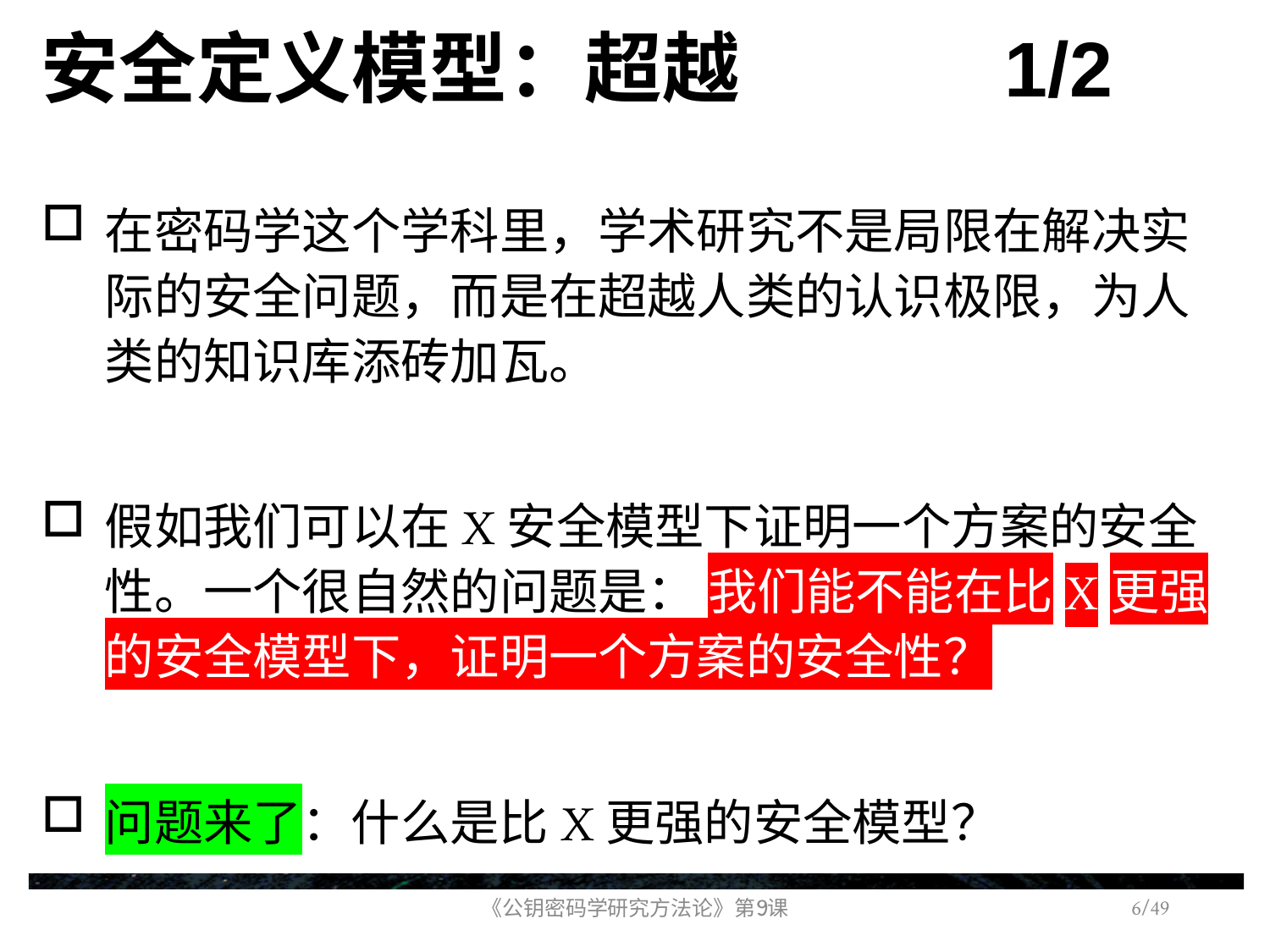

# 安全定义模型：超越              1/2
在密码学这个学科里，学术研究不是局限在解决实际的安全问题，而是在超越人类的认识极限，为人类的知识库添砖加瓦。

假如我们可以在X安全模型下证明一个方案的安全性。一个很自然的问题是： 我们能不能在比X更强的安全模型下，证明一个方案的安全性？

问题来了：什么是比X更强的安全模型？

《公钥密码学研究方法论》第9课
6/49